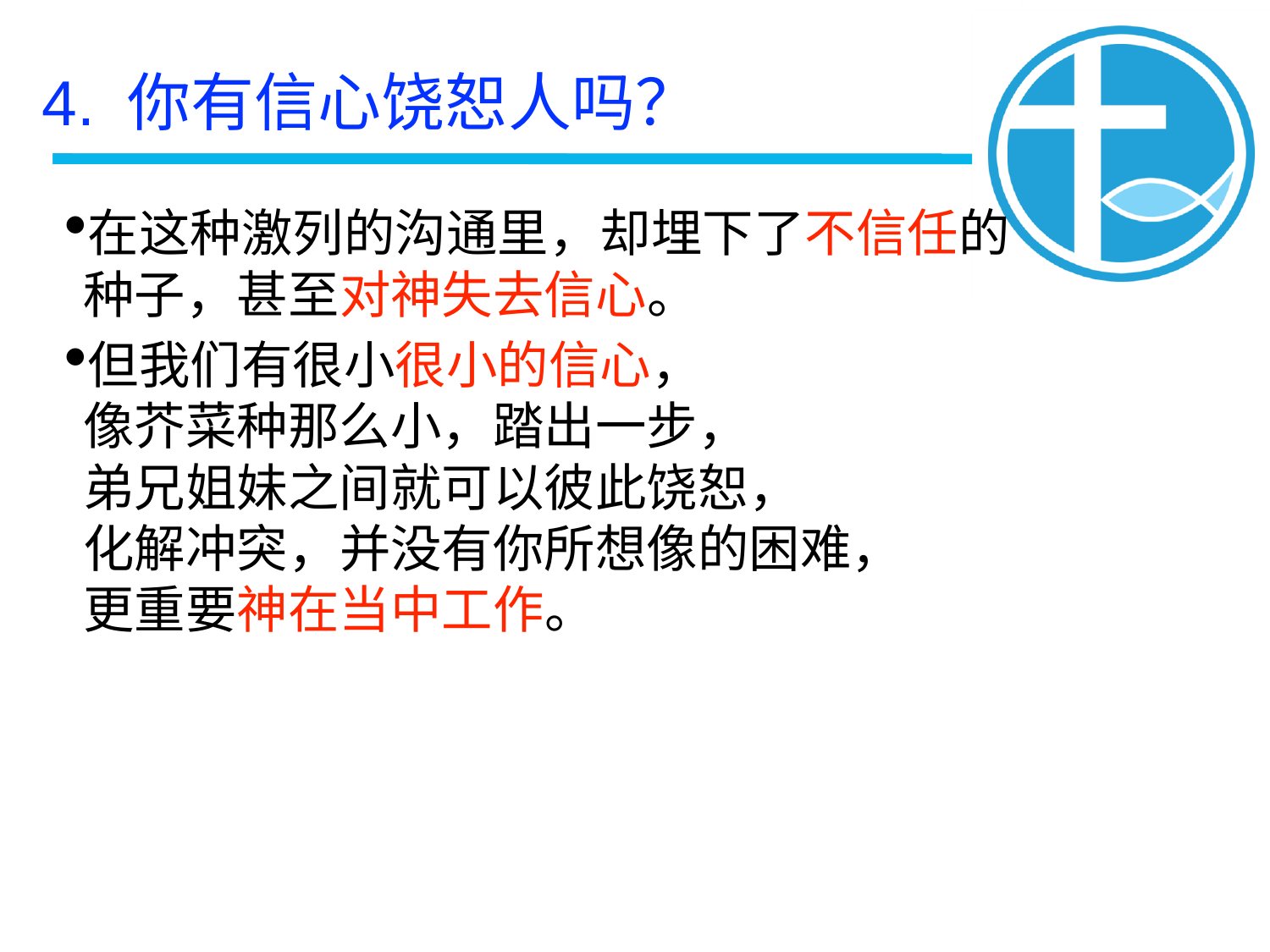

4. 你有信心饶恕人吗？
在这种激列的沟通里，却埋下了不信任的种子，甚至对神失去信心。
但我们有很小很小的信心，
像芥菜种那么小，踏出一步，
弟兄姐妹之间就可以彼此饶恕，
化解冲突，并没有你所想像的困难，
更重要神在当中工作。